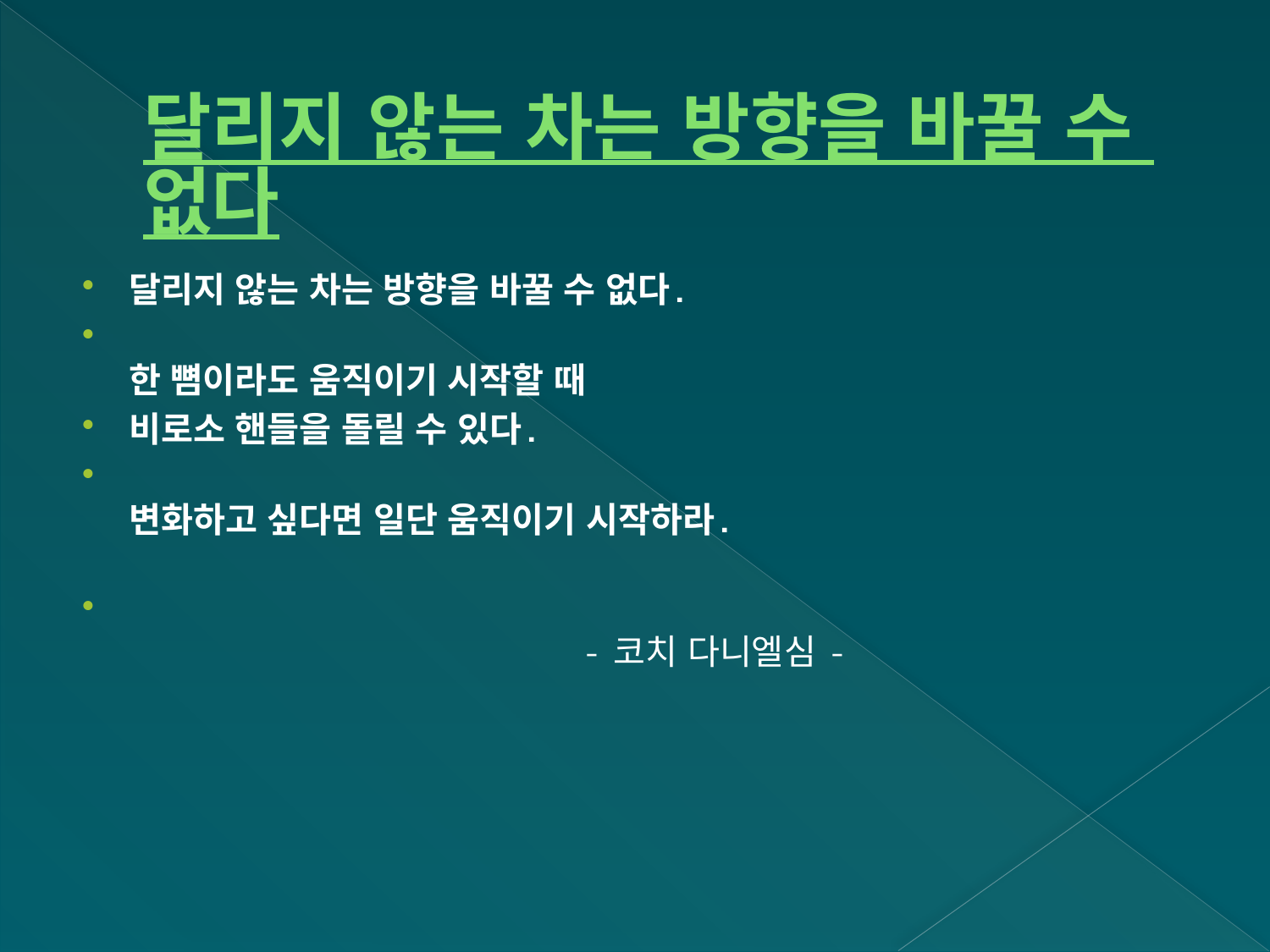

# 달리지 않는 차는 방향을 바꿀 수 없다
달리지 않는 차는 방향을 바꿀 수 없다.
한 뼘이라도 움직이기 시작할 때
비로소 핸들을 돌릴 수 있다.
변화하고 싶다면 일단 움직이기 시작하라.
                                               - 코치 다니엘심 -